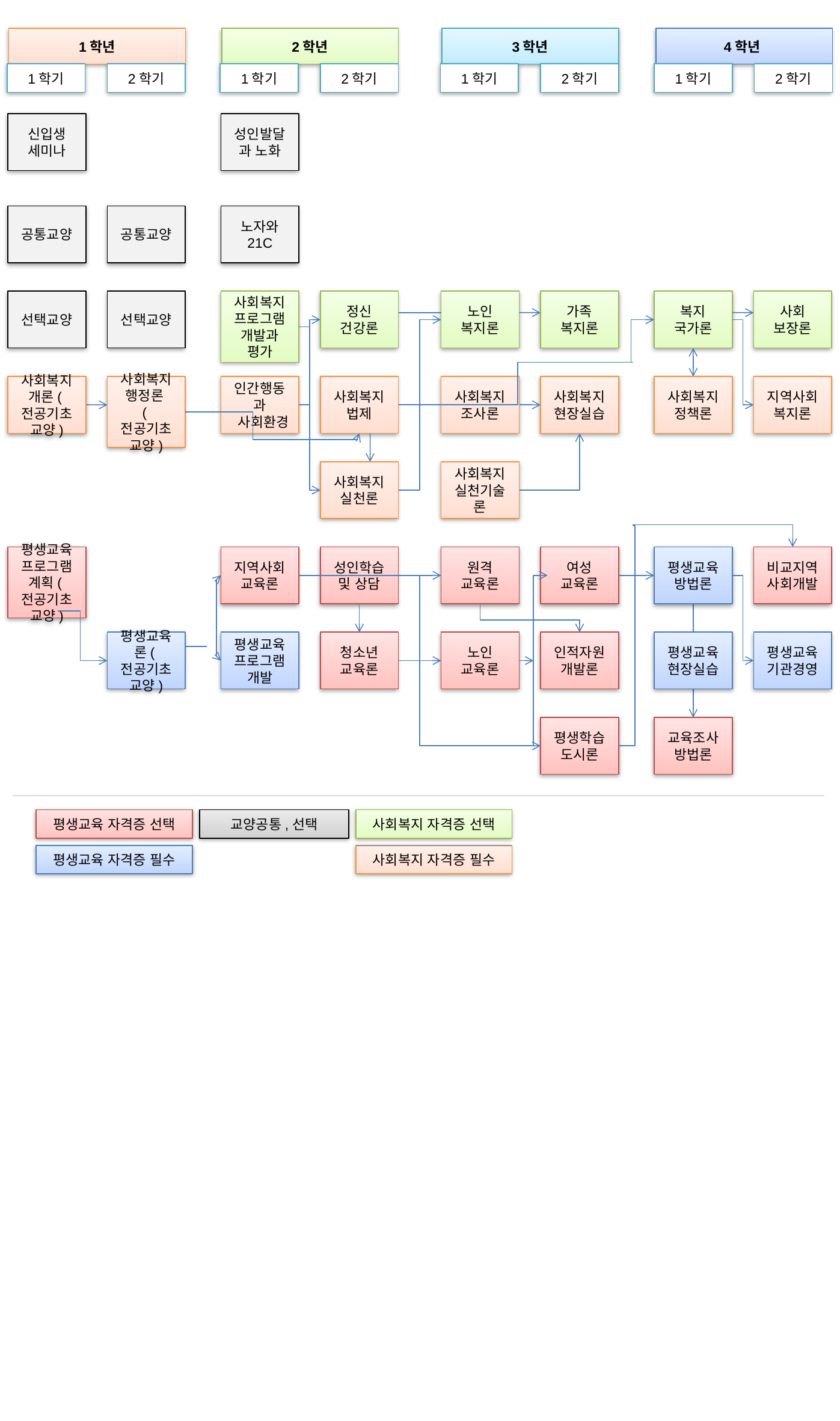

1학년
2학년
3학년
4학년
1학기
2학기
1학기
2학기
1학기
2학기
1학기
2학기
신입생
세미나
성인발달과 노화
공통교양
공통교양
노자와 21C
선택교양
선택교양
사회복지프로그램개발과
평가
정신
건강론
노인
복지론
가족
복지론
복지
국가론
사회
보장론
사회복지개론(전공기초교양)
사회복지행정론(전공기초교양)
인간행동과
 사회환경
사회복지법제
사회복지
조사론
사회복지
현장실습
사회복지
정책론
지역사회
복지론
사회복지실천론
사회복지
실천기술론
평생교육프로그램계획(전공기초교양)
지역사회
교육론
성인학습
및 상담
원격
교육론
여성
교육론
평생교육
방법론
비교지역사회개발
평생교육론(전공기초교양)
평생교육
프로그램
개발
청소년
교육론
노인
교육론
인적자원
개발론
평생교육
현장실습
평생교육기관경영
평생학습
도시론
교육조사
방법론
평생교육 자격증 선택
사회복지 자격증 선택
교양공통,선택
평생교육 자격증 필수
사회복지 자격증 필수